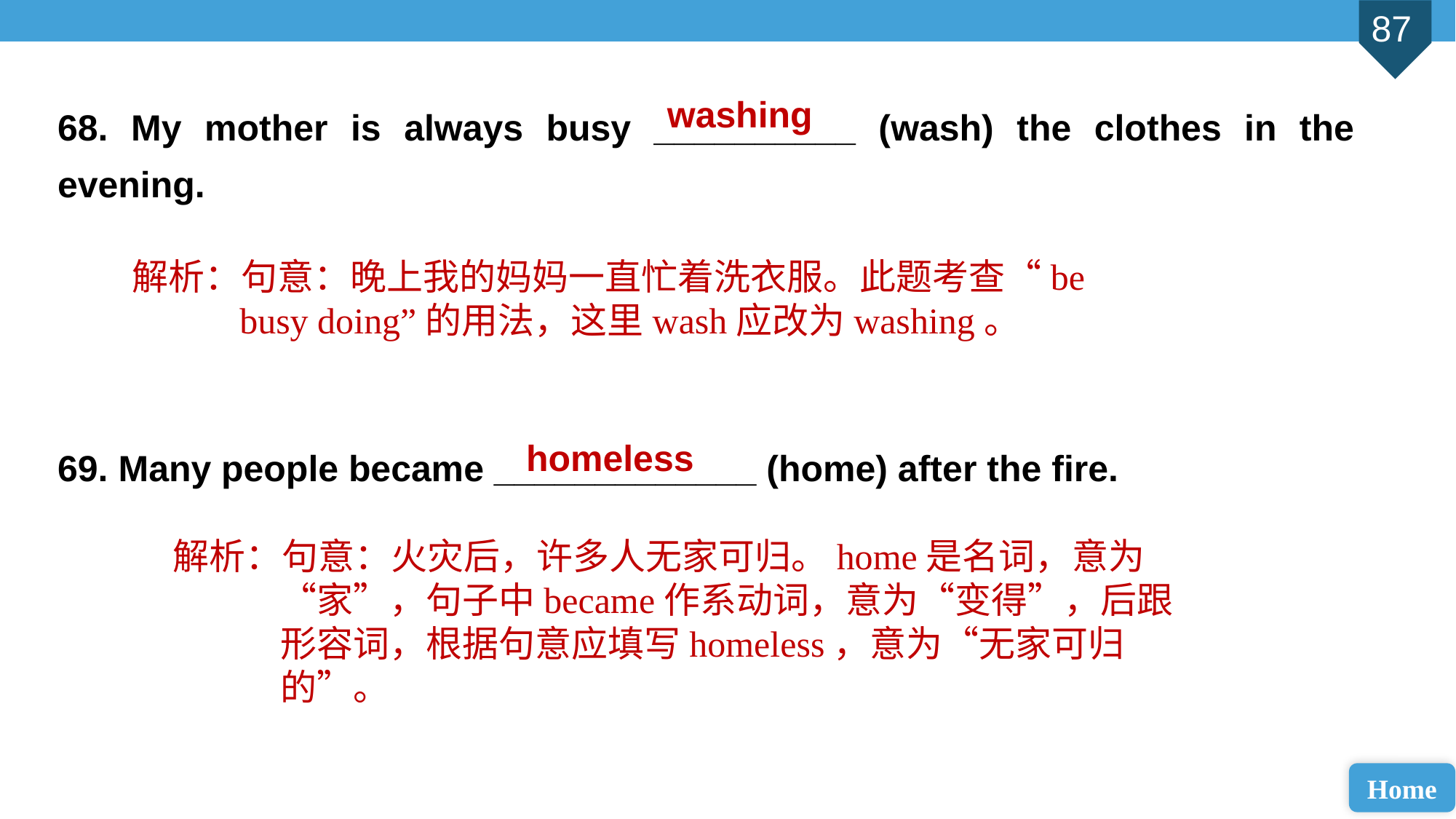

68. My mother is always busy __________ (wash) the clothes in the evening.

69. Many people became _____________ (home) after the fire.
washing
解析：句意：晚上我的妈妈一直忙着洗衣服。此题考查“be busy doing”的用法，这里wash应改为washing。
homeless
解析：句意：火灾后，许多人无家可归。home是名词，意为“家”，句子中became作系动词，意为“变得”，后跟形容词，根据句意应填写homeless，意为“无家可归的”。